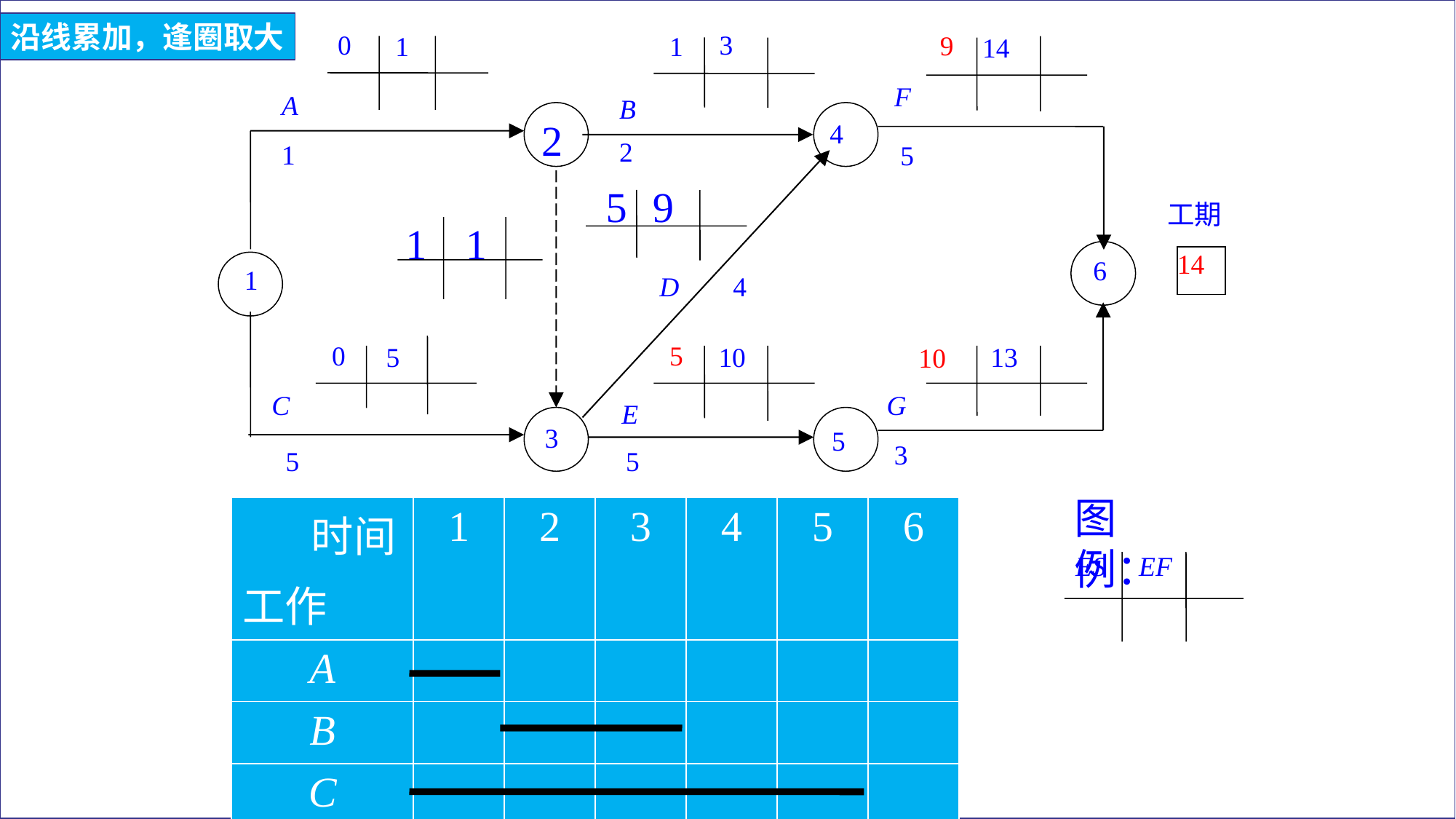

沿线累加，逢圈取大
 0
3
9
1
1
14

#

F
A
B

2
4

2
1
5

6
1
D
4

C
G
E

3
5

3
5
5
5
9
工期
14
1
1
 0
5
 5
10
13
10
图例：
ES
EF

| 时间 工作 | 1 | 2 | 3 | 4 | 5 | 6 |
| --- | --- | --- | --- | --- | --- | --- |
| A |  |  |  |  |  |  |
| B |  |  |  |  |  |  |
| C |  |  |  |  |  |  |

5